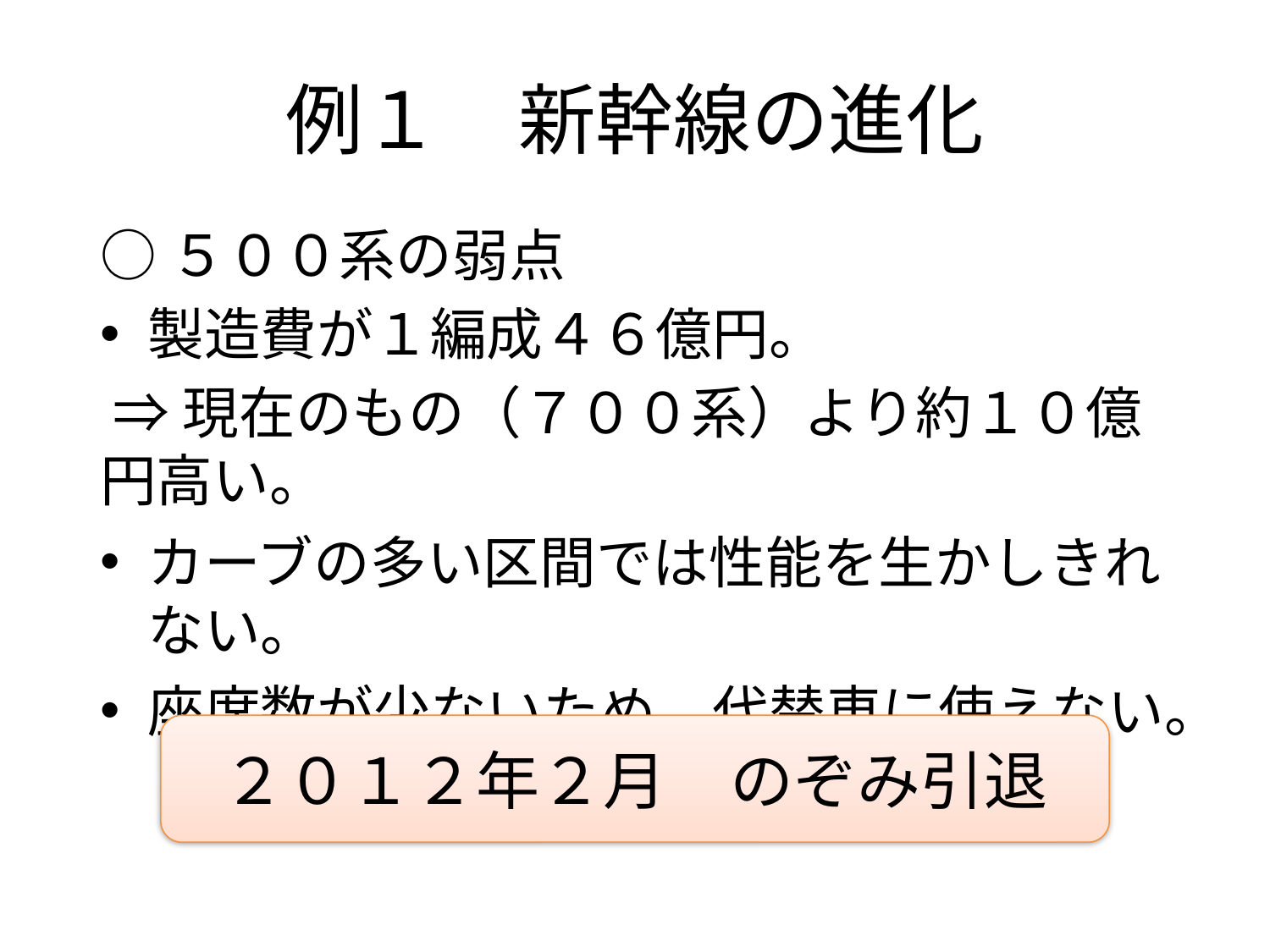

# 例１　新幹線の進化
○５００系の弱点
製造費が１編成４６億円。
 ⇒現在のもの（７００系）より約１０億円高い。

カーブの多い区間では性能を生かしきれない。

座席数が少ないため、代替車に使えない。

２０１２年２月　のぞみ引退